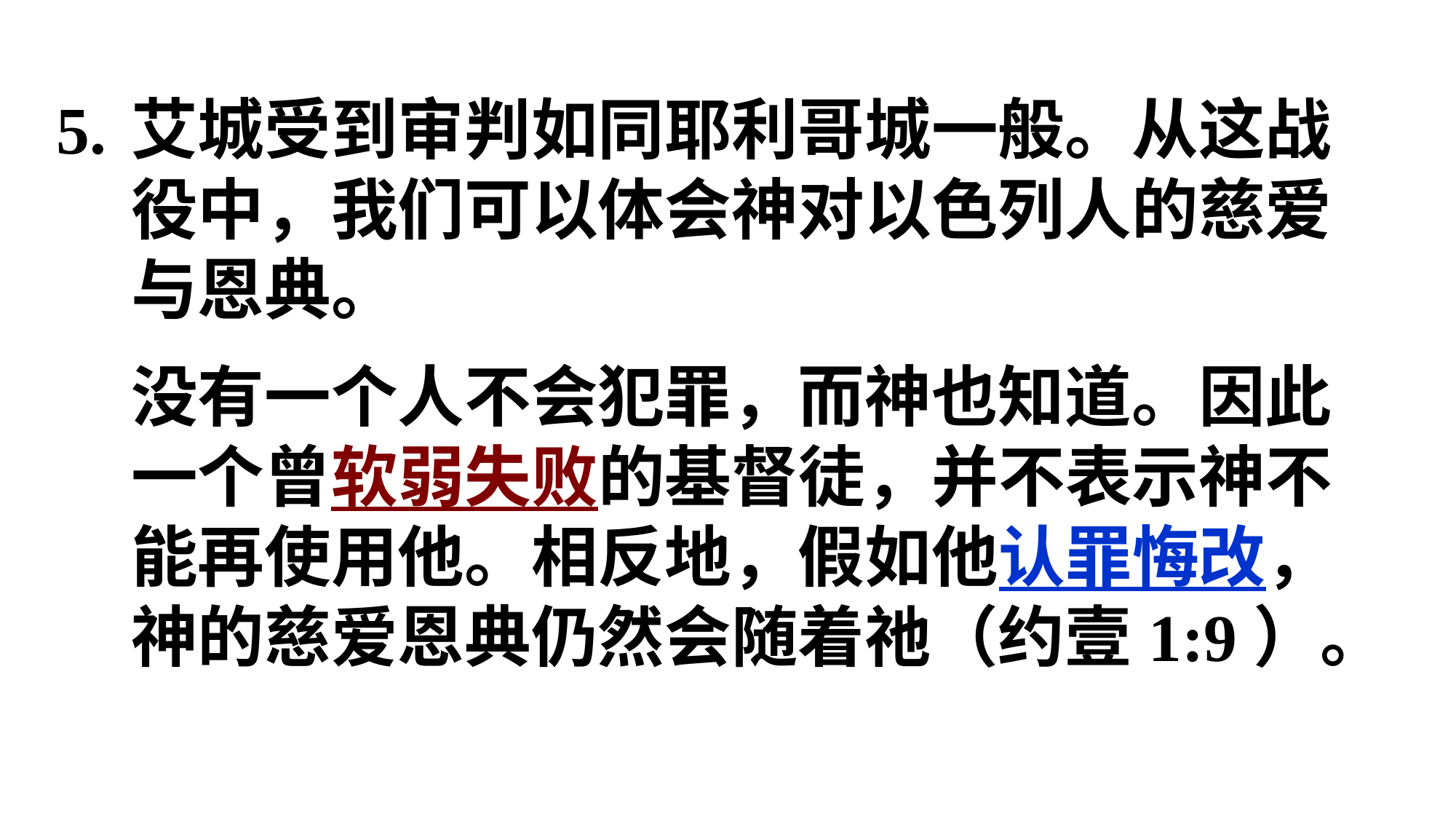

5.	艾城受到审判如同耶利哥城一般。从这战役中，我们可以体会神对以色列人的慈爱与恩典。
	没有一个人不会犯罪，而神也知道。因此一个曾软弱失败的基督徒，并不表示神不能再使用他。相反地，假如他认罪悔改，神的慈爱恩典仍然会随着祂（约壹1:9）。